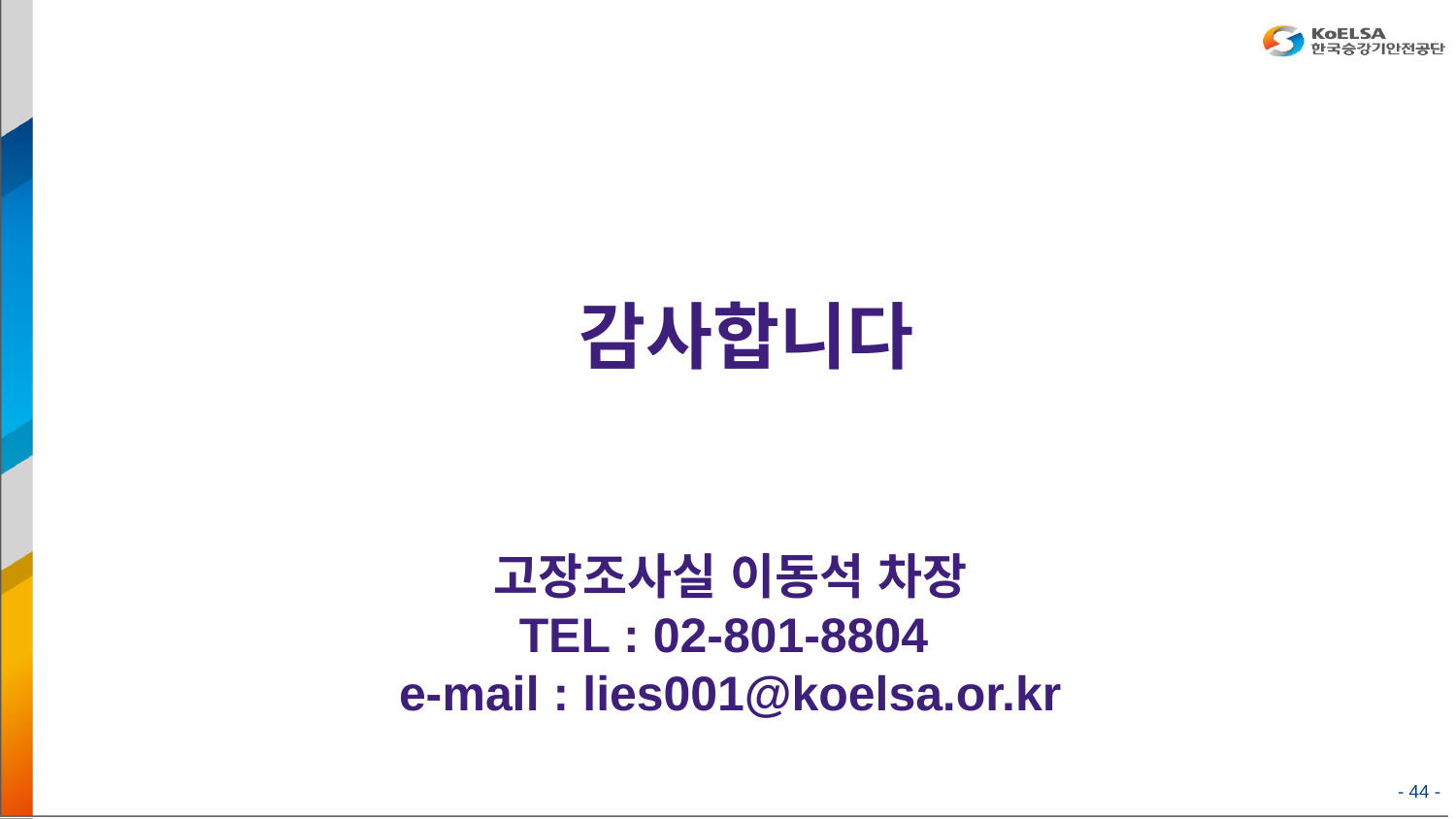

감사합니다
고장조사실 이동석 차장
TEL : 02-801-8804
e-mail : lies001@koelsa.or.kr